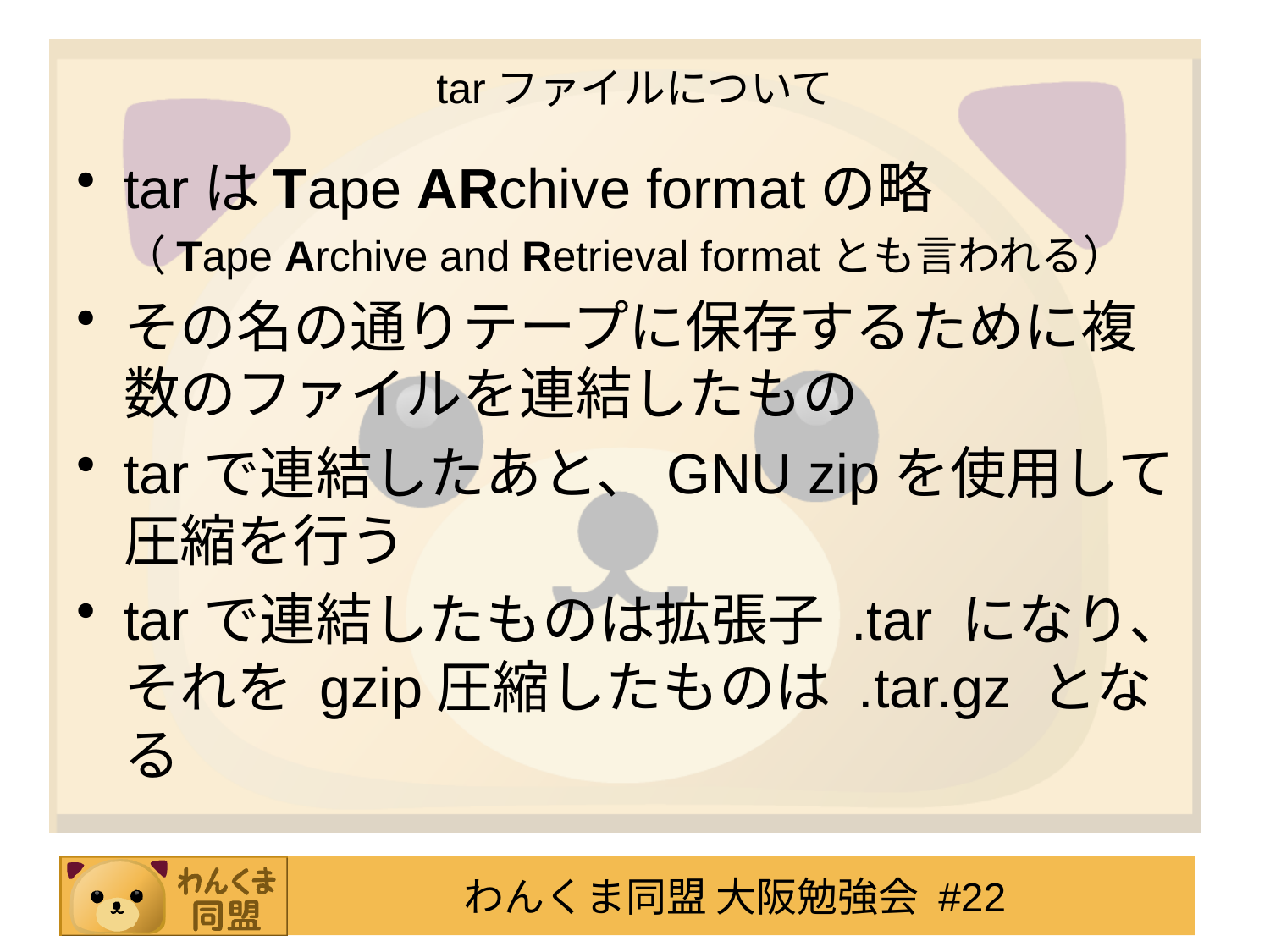

# tarファイルについて
tarはTape ARchive formatの略
	（Tape Archive and Retrieval formatとも言われる）
その名の通りテープに保存するために複数のファイルを連結したもの
tarで連結したあと、GNU zipを使用して圧縮を行う
tarで連結したものは拡張子 .tar になり、それを gzip圧縮したものは .tar.gz となる